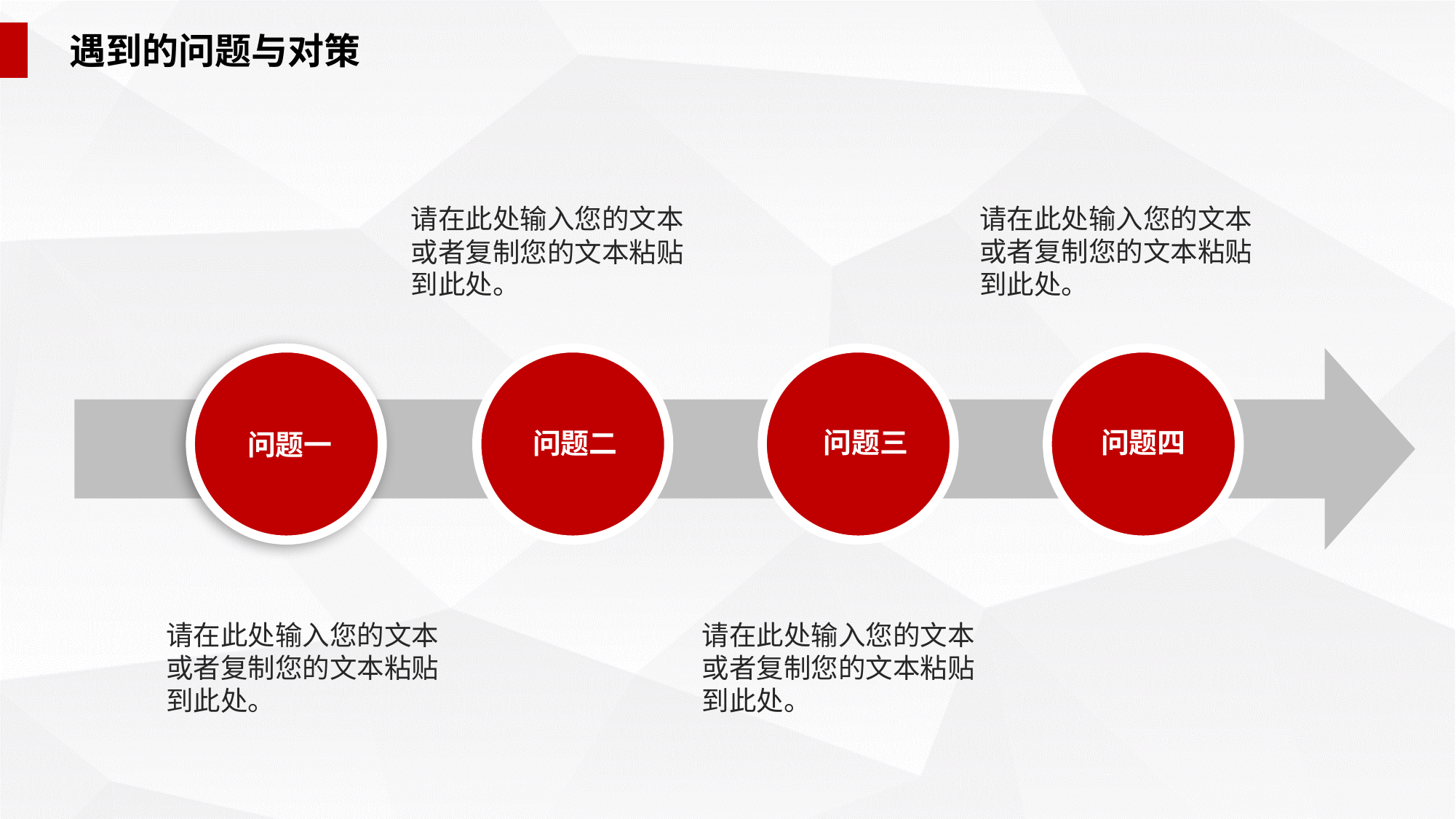

遇到的问题与对策
请在此处输入您的文本或者复制您的文本粘贴到此处。
请在此处输入您的文本或者复制您的文本粘贴到此处。

问题三

问题一

问题二

问题四
请在此处输入您的文本或者复制您的文本粘贴到此处。
请在此处输入您的文本或者复制您的文本粘贴到此处。